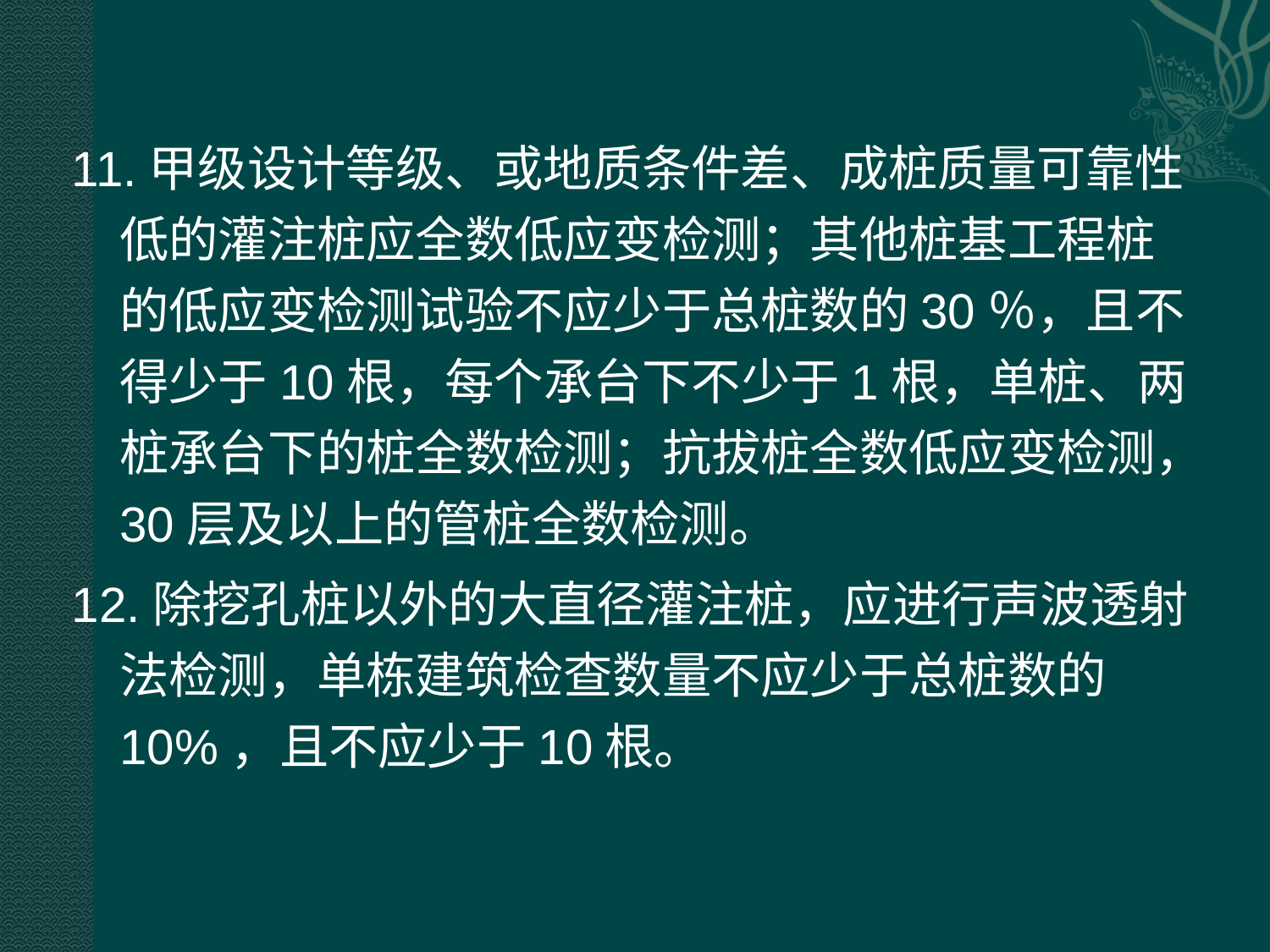

11.甲级设计等级、或地质条件差、成桩质量可靠性低的灌注桩应全数低应变检测；其他桩基工程桩的低应变检测试验不应少于总桩数的30％，且不得少于10根，每个承台下不少于1根，单桩、两桩承台下的桩全数检测；抗拔桩全数低应变检测，30层及以上的管桩全数检测。
12.除挖孔桩以外的大直径灌注桩，应进行声波透射法检测，单栋建筑检查数量不应少于总桩数的10%，且不应少于10根。